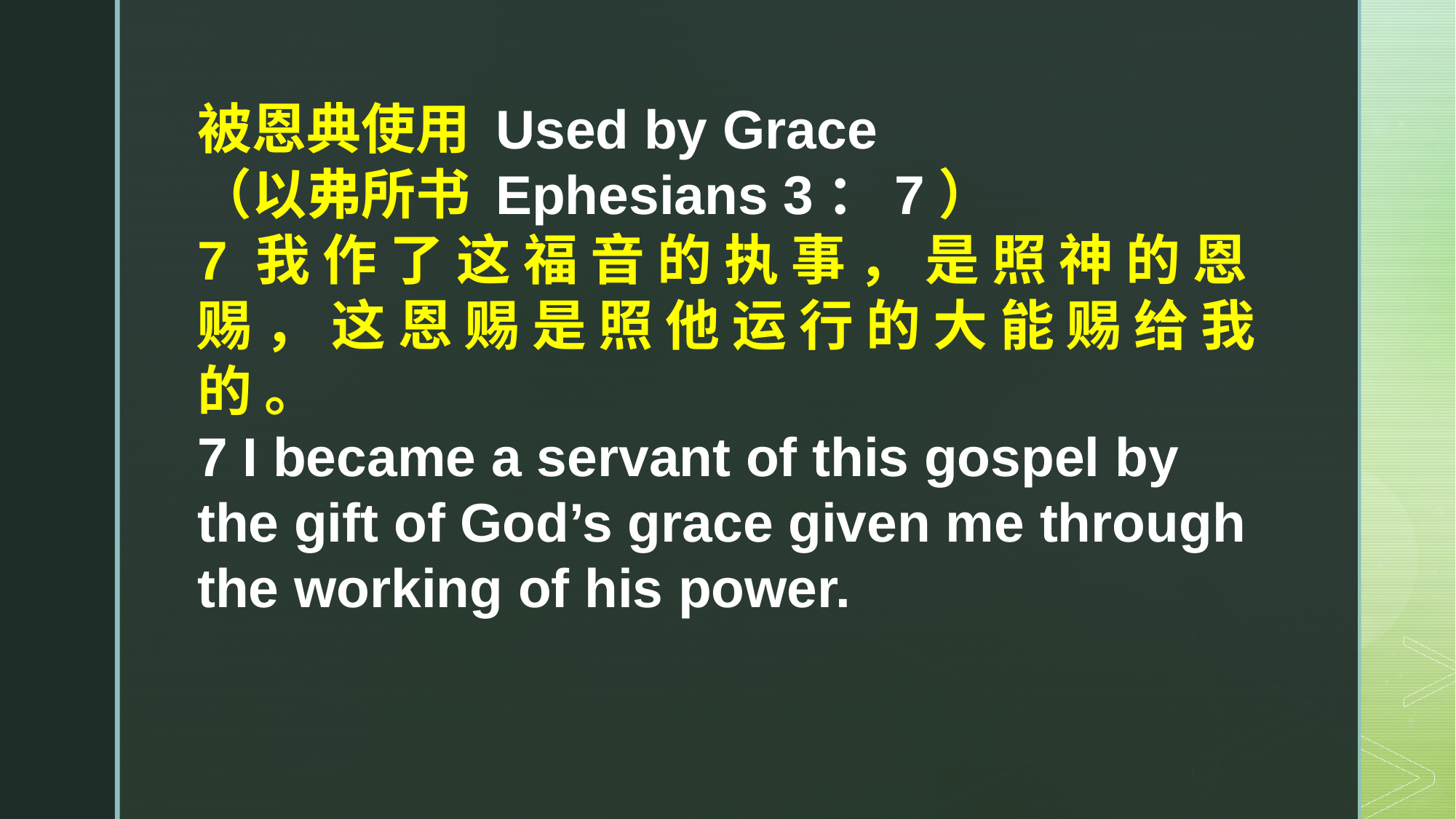

被恩典使用 Used by Grace
（以弗所书 Ephesians 3：7）
7 我 作 了 这 福 音 的 执 事 ， 是 照 神 的 恩 赐 ， 这 恩 赐 是 照 他 运 行 的 大 能 赐 给 我 的 。
7 I became a servant of this gospel by the gift of God’s grace given me through the working of his power.